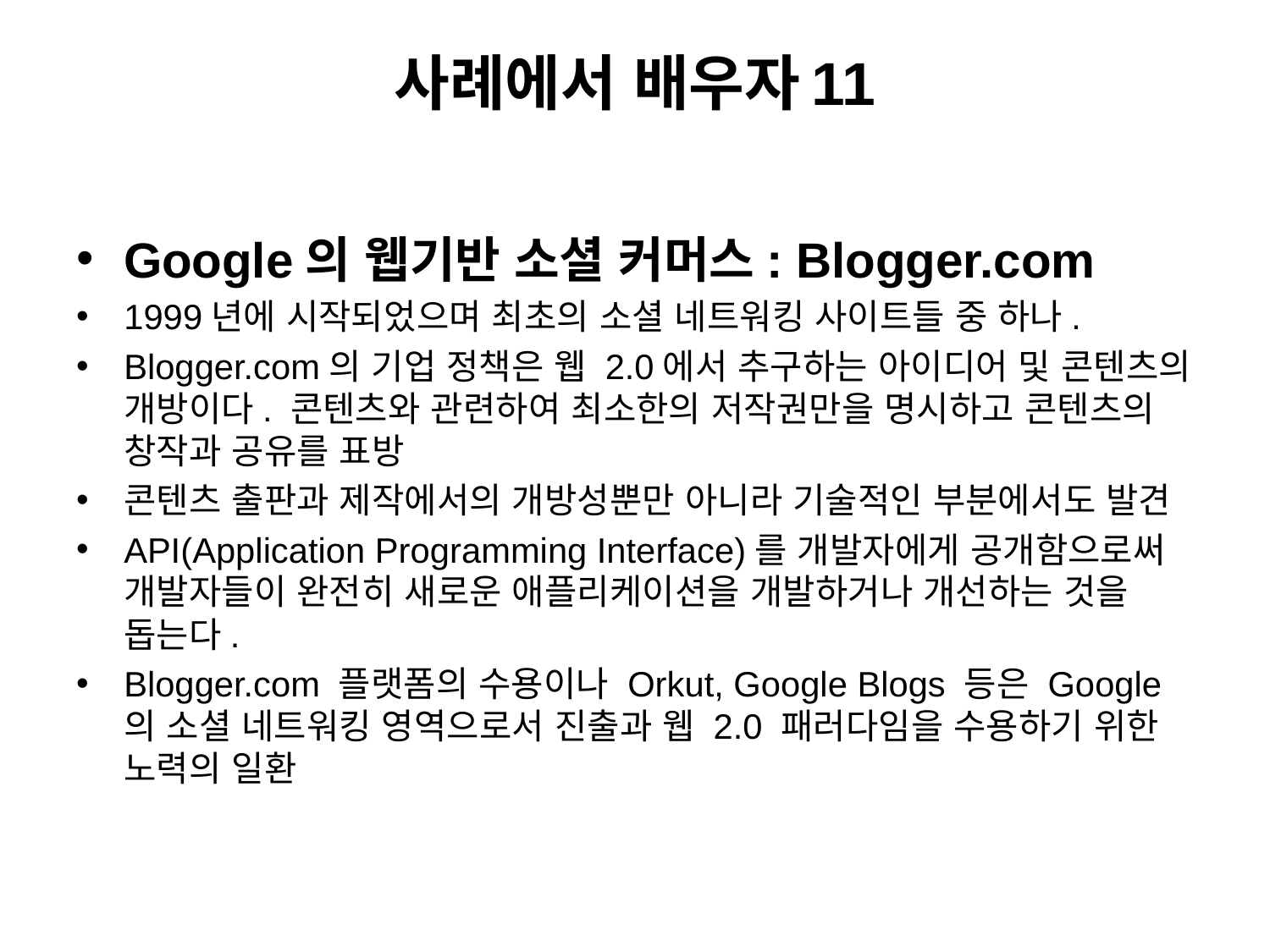

# 사례에서 배우자11
Google의 웹기반 소셜 커머스: Blogger.com
1999년에 시작되었으며 최초의 소셜 네트워킹 사이트들 중 하나.
Blogger.com의 기업 정책은 웹 2.0에서 추구하는 아이디어 및 콘텐츠의 개방이다. 콘텐츠와 관련하여 최소한의 저작권만을 명시하고 콘텐츠의 창작과 공유를 표방
콘텐츠 출판과 제작에서의 개방성뿐만 아니라 기술적인 부분에서도 발견
API(Application Programming Interface)를 개발자에게 공개함으로써 개발자들이 완전히 새로운 애플리케이션을 개발하거나 개선하는 것을 돕는다.
Blogger.com 플랫폼의 수용이나 Orkut, Google Blogs 등은 Google의 소셜 네트워킹 영역으로서 진출과 웹 2.0 패러다임을 수용하기 위한 노력의 일환